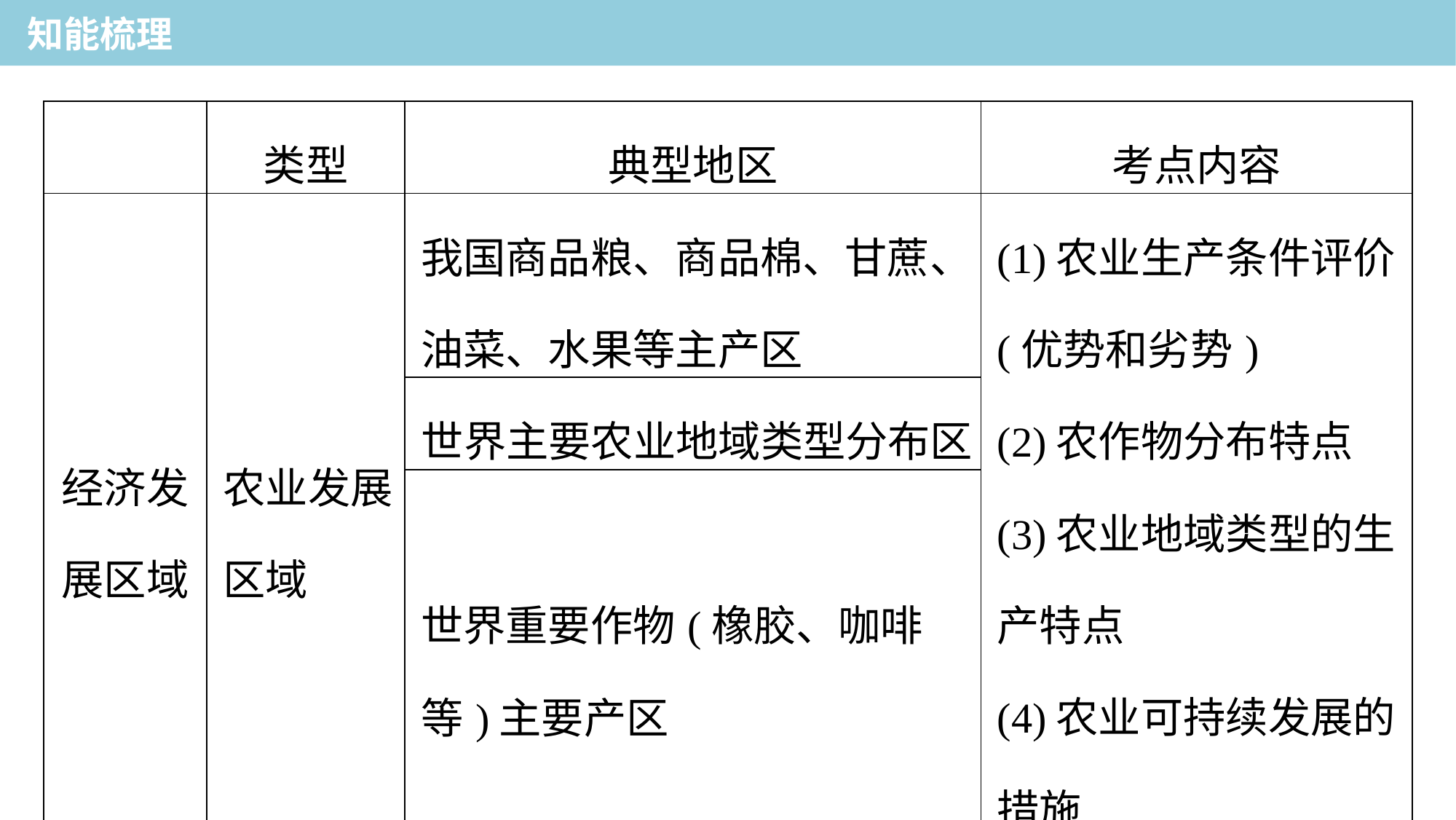

知能梳理
|  | 类型 | 典型地区 | 考点内容 |
| --- | --- | --- | --- |
| 经济发展区域 | 农业发展区域 | 我国商品粮、商品棉、甘蔗、油菜、水果等主产区 | (1)农业生产条件评价 (优势和劣势) (2)农作物分布特点 (3)农业地域类型的生产特点 (4)农业可持续发展的措施 |
|  |  | 世界主要农业地域类型分布区 |  |
|  |  | 世界重要作物(橡胶、咖啡等)主要产区 |  |